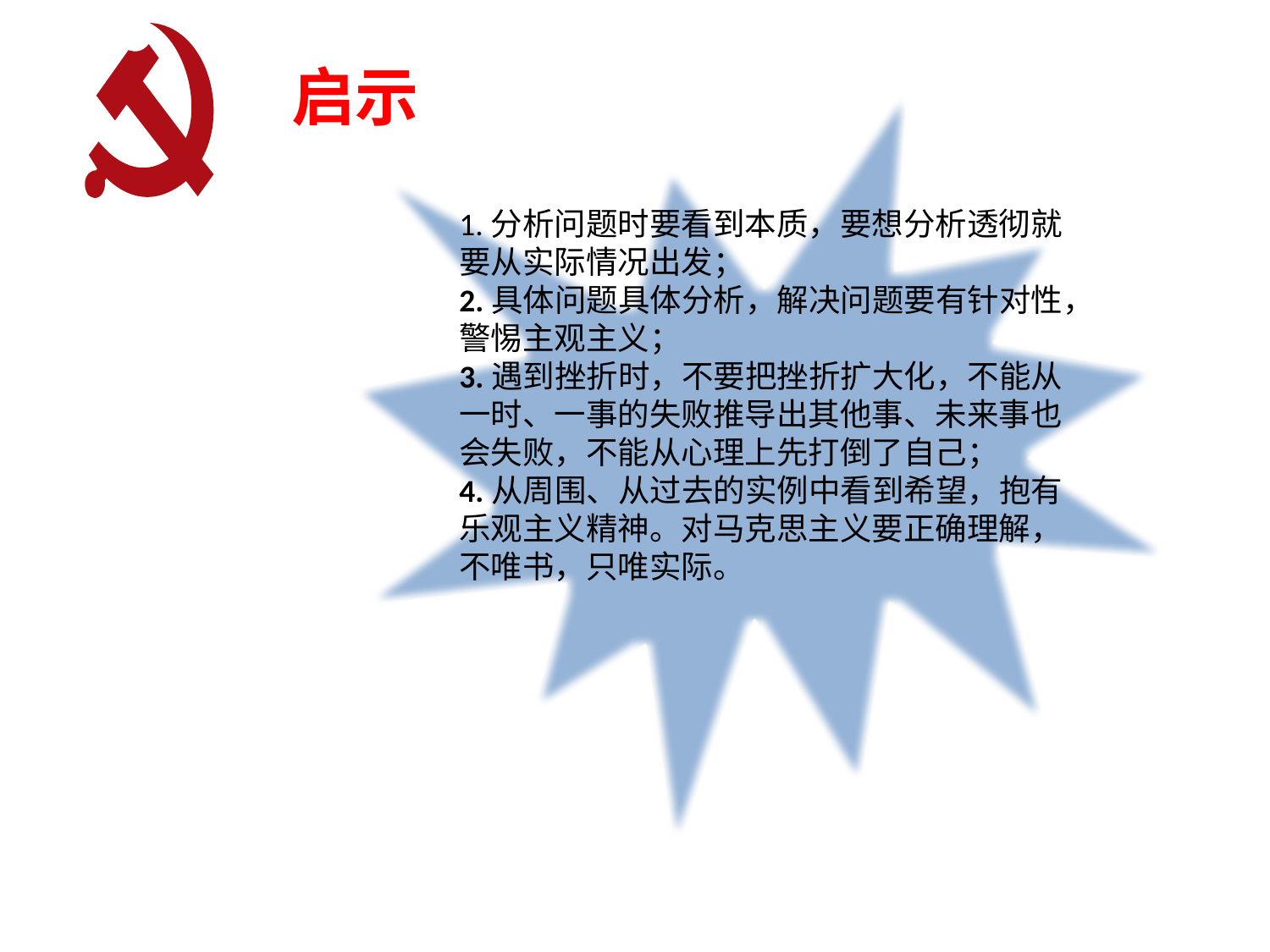

启示

1.分析问题时要看到本质，要想分析透彻就要从实际情况出发；
2.具体问题具体分析，解决问题要有针对性，警惕主观主义；
3.遇到挫折时，不要把挫折扩大化，不能从一时、一事的失败推导出其他事、未来事也会失败，不能从心理上先打倒了自己；
4.从周围、从过去的实例中看到希望，抱有乐观主义精神。对马克思主义要正确理解，不唯书，只唯实际。